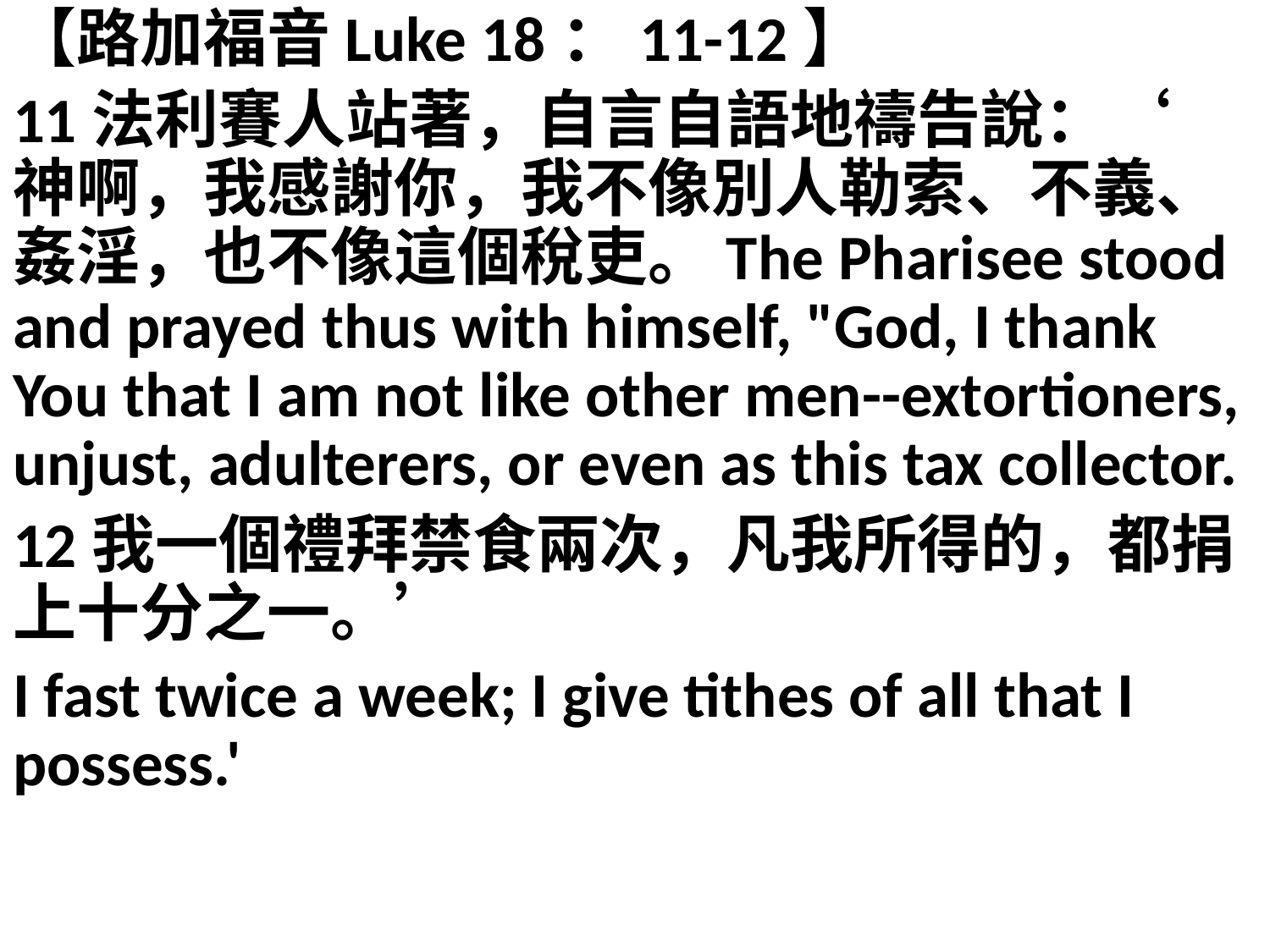

【路加福音Luke 18：11-12】
11法利賽人站著，自言自語地禱告說：‘　神啊，我感謝你，我不像別人勒索、不義、姦淫，也不像這個稅吏。The Pharisee stood and prayed thus with himself, "God, I thank You that I am not like other men--extortioners, unjust, adulterers, or even as this tax collector.
12我一個禮拜禁食兩次，凡我所得的，都捐上十分之一。’
I fast twice a week; I give tithes of all that I possess.'